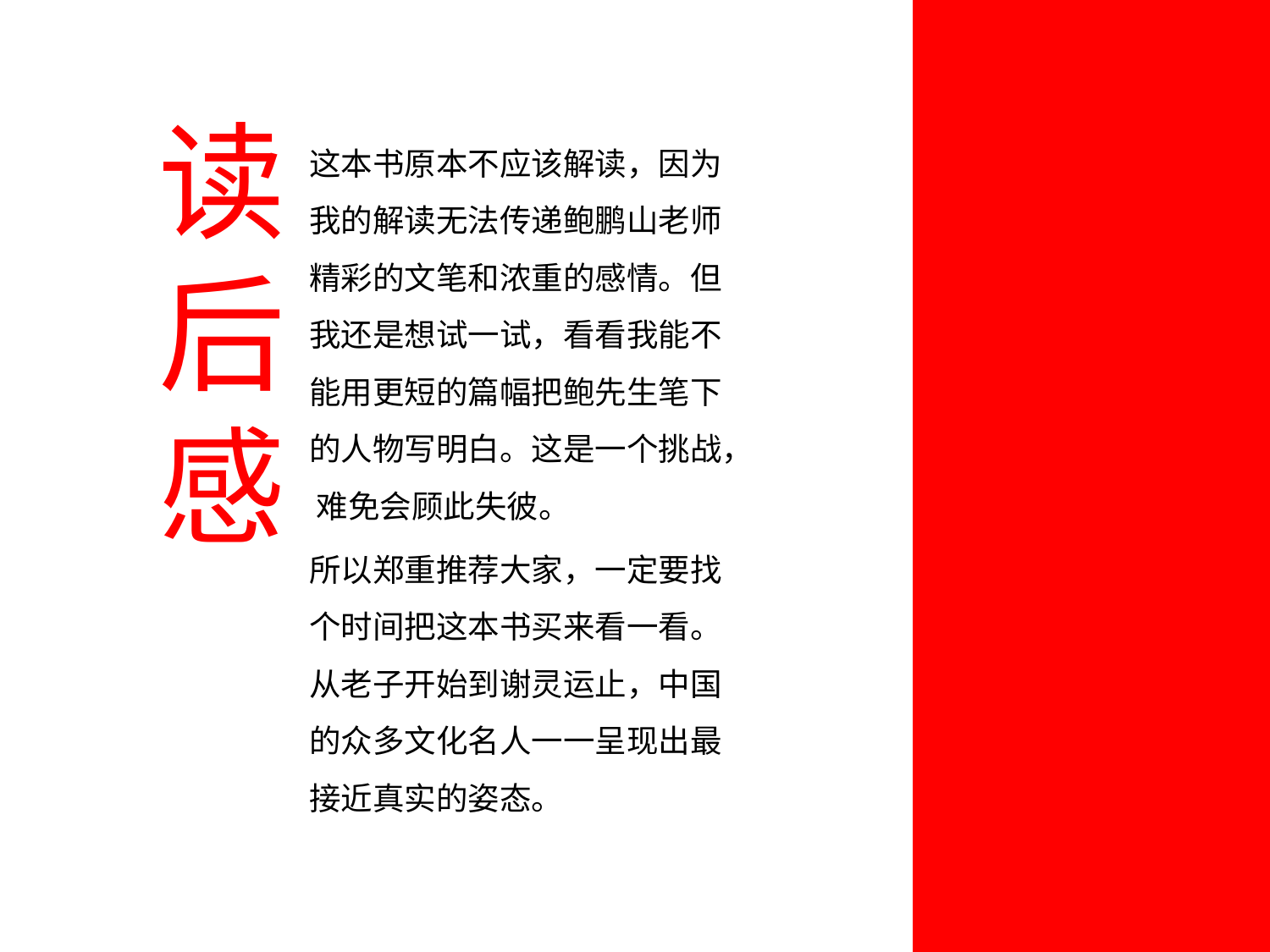

# 读后感
这本书原本不应该解读，因为我的解读无法传递鲍鹏山老师精彩的文笔和浓重的感情。但我还是想试一试，看看我能不能用更短的篇幅把鲍先生笔下的人物写明白。这是一个挑战， 难免会顾此失彼。
所以郑重推荐大家，一定要找个时间把这本书买来看一看。从老子开始到谢灵运止，中国的众多文化名人一一呈现出最接近真实的姿态。